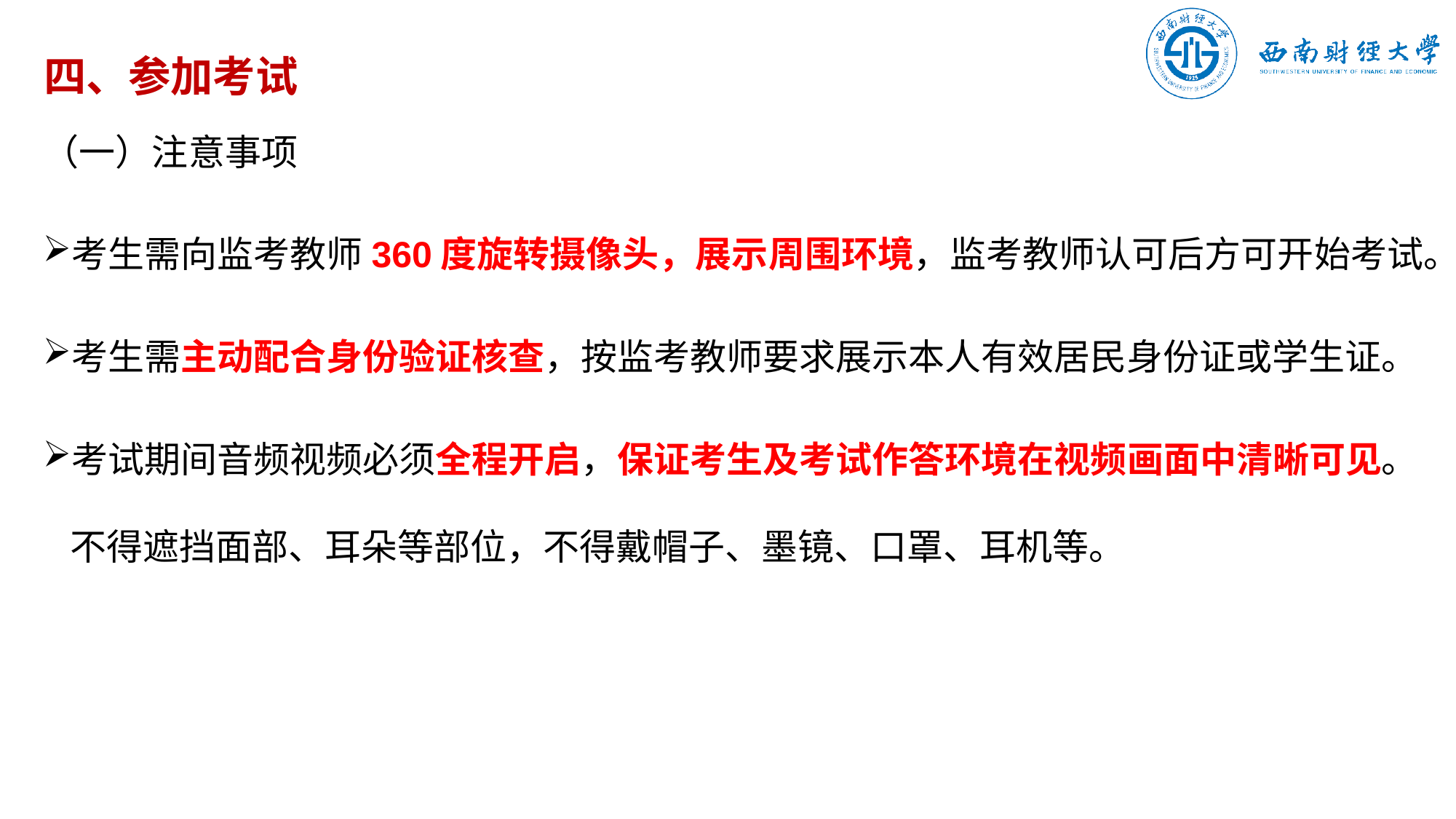

四、参加考试
（一）注意事项
考生需向监考教师360度旋转摄像头，展示周围环境，监考教师认可后方可开始考试。
考生需主动配合身份验证核查，按监考教师要求展示本人有效居民身份证或学生证。
考试期间音频视频必须全程开启，保证考生及考试作答环境在视频画面中清晰可见。不得遮挡面部、耳朵等部位，不得戴帽子、墨镜、口罩、耳机等。